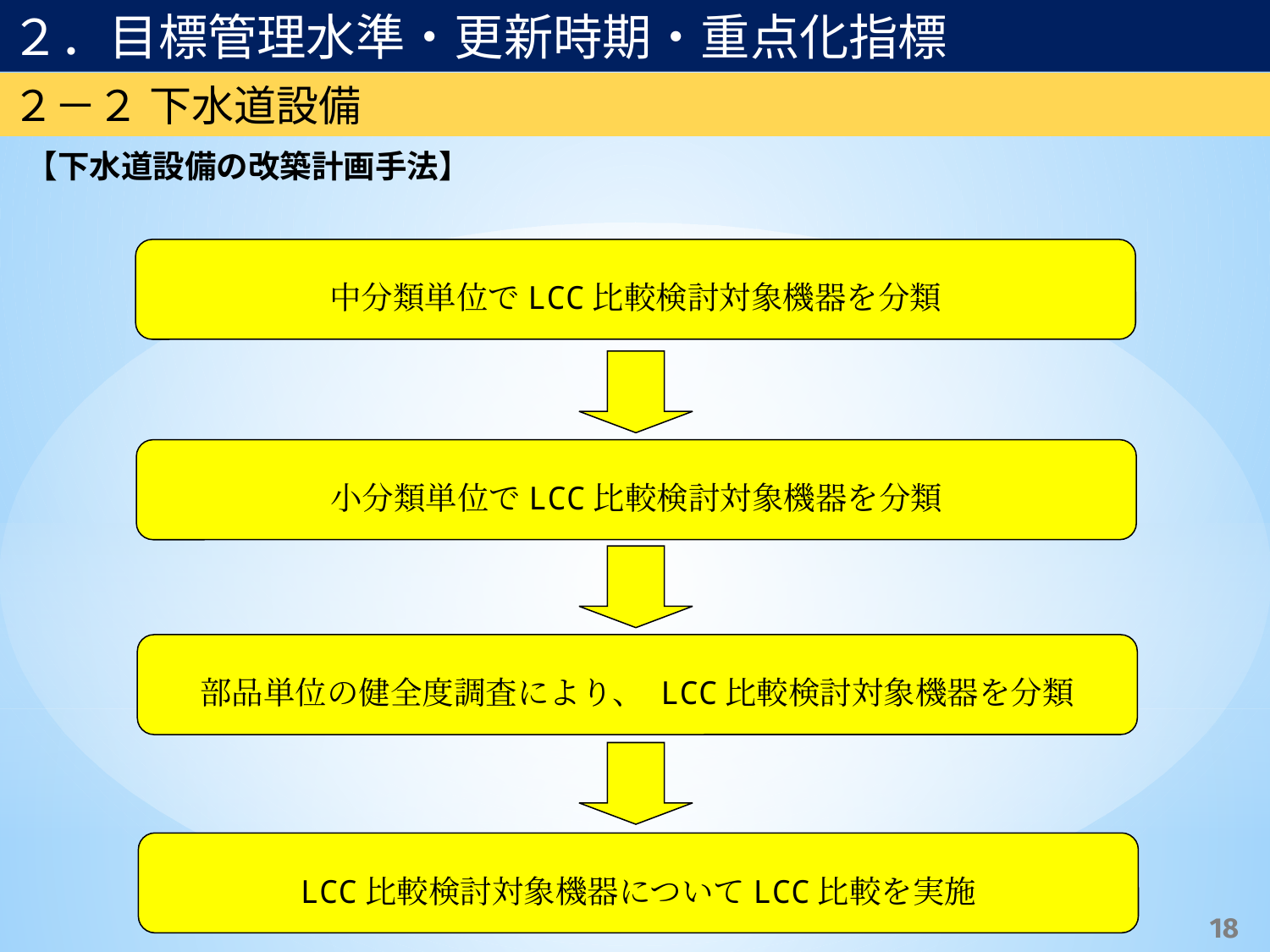

２．目標管理水準・更新時期・重点化指標
２－２ 下水道設備
【下水道設備の改築計画手法】
中分類単位でLCC比較検討対象機器を分類

小分類単位でLCC比較検討対象機器を分類

部品単位の健全度調査により、 LCC比較検討対象機器を分類

LCC比較検討対象機器についてLCC比較を実施
18